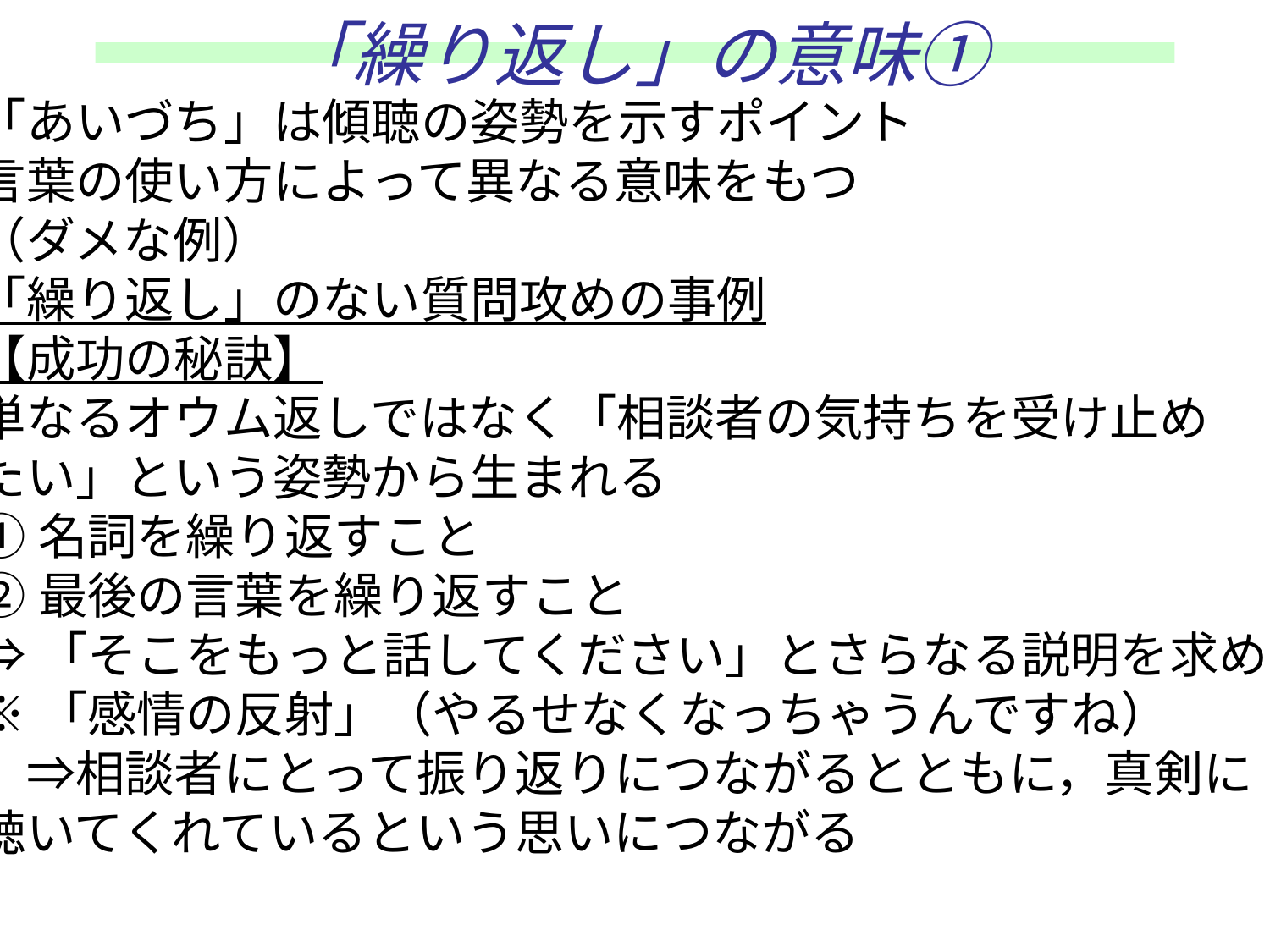

# 「繰り返し」の意味①
「あいづち」は傾聴の姿勢を示すポイント
言葉の使い方によって異なる意味をもつ
（ダメな例）
「繰り返し」のない質問攻めの事例
【成功の秘訣】
単なるオウム返しではなく「相談者の気持ちを受け止め
たい」という姿勢から生まれる
①名詞を繰り返すこと
②最後の言葉を繰り返すこと
⇒「そこをもっと話してください」とさらなる説明を求める
※「感情の反射」（やるせなくなっちゃうんですね）
　⇒相談者にとって振り返りにつながるとともに，真剣に
聴いてくれているという思いにつながる